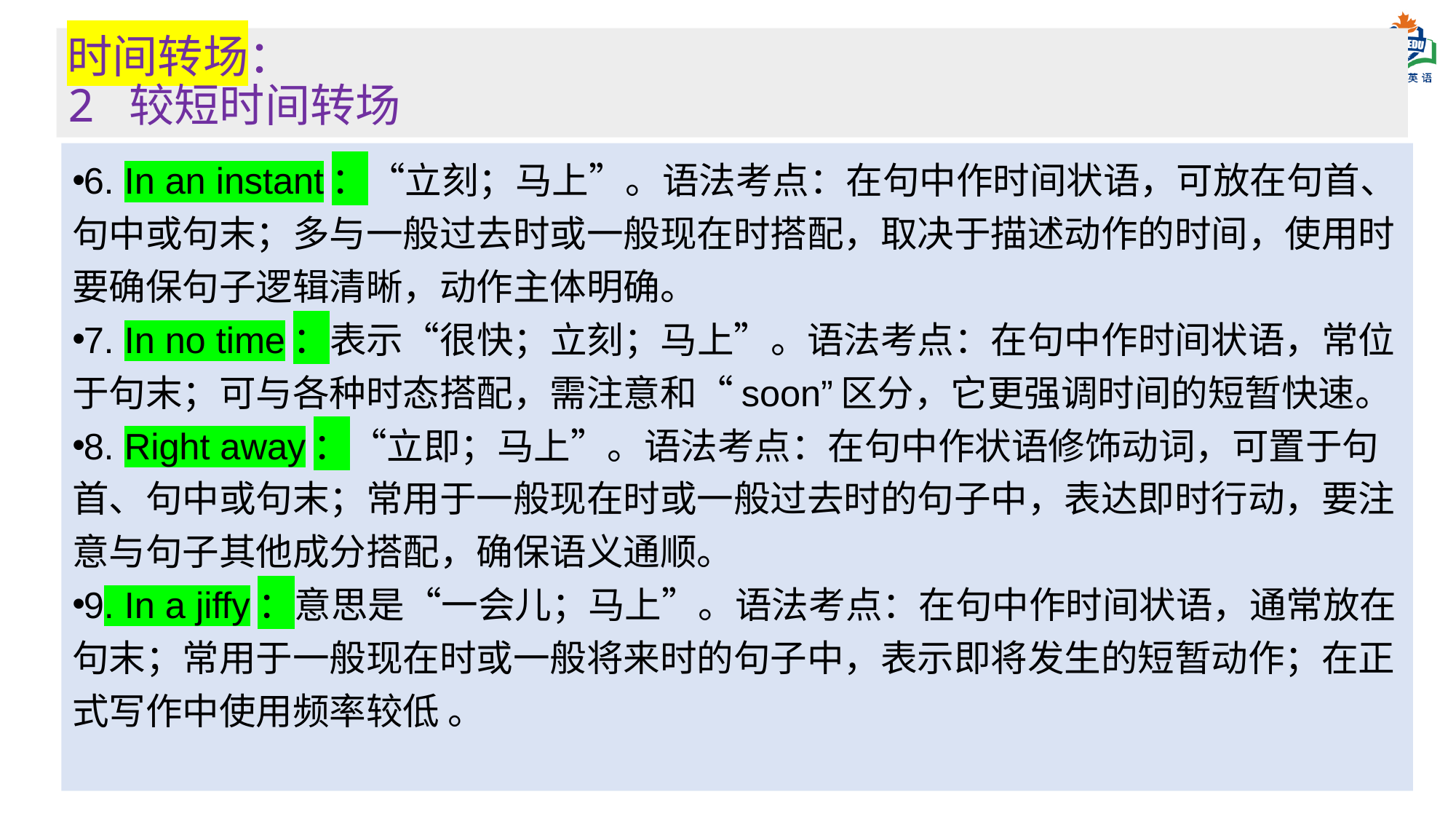

# 时间转场： 2 较短时间转场
6. In an instant：“立刻；马上”。语法考点：在句中作时间状语，可放在句首、句中或句末；多与一般过去时或一般现在时搭配，取决于描述动作的时间，使用时要确保句子逻辑清晰，动作主体明确。
7. In no time：表示“很快；立刻；马上”。语法考点：在句中作时间状语，常位于句末；可与各种时态搭配，需注意和“soon”区分，它更强调时间的短暂快速。
8. Right away：“立即；马上”。语法考点：在句中作状语修饰动词，可置于句首、句中或句末；常用于一般现在时或一般过去时的句子中，表达即时行动，要注意与句子其他成分搭配，确保语义通顺。
9. In a jiffy：意思是“一会儿；马上”。语法考点：在句中作时间状语，通常放在句末；常用于一般现在时或一般将来时的句子中，表示即将发生的短暂动作；在正式写作中使用频率较低 。